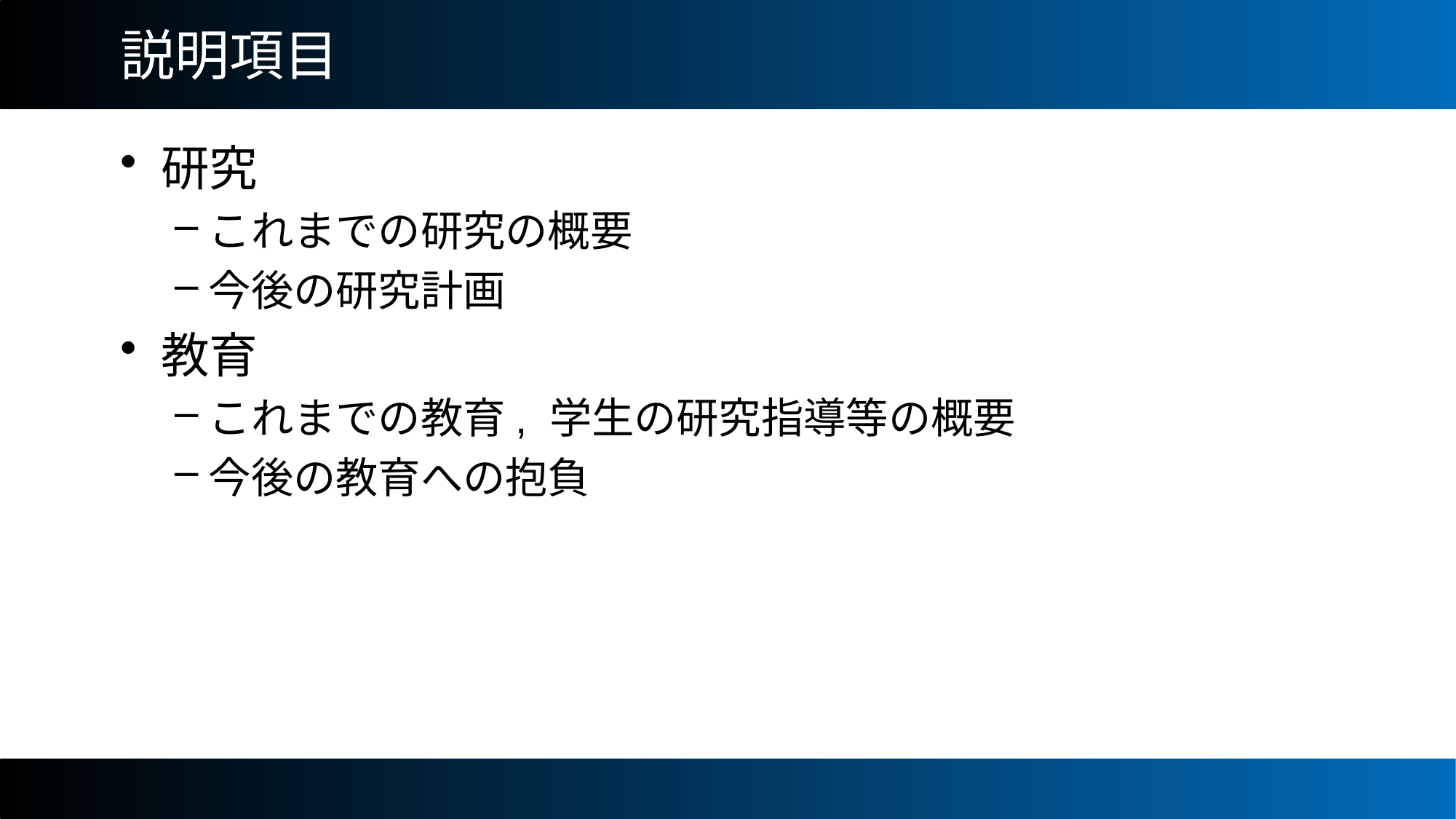

# 説明項目
研究
これまでの研究の概要
今後の研究計画
教育
これまでの教育, 学生の研究指導等の概要
今後の教育への抱負